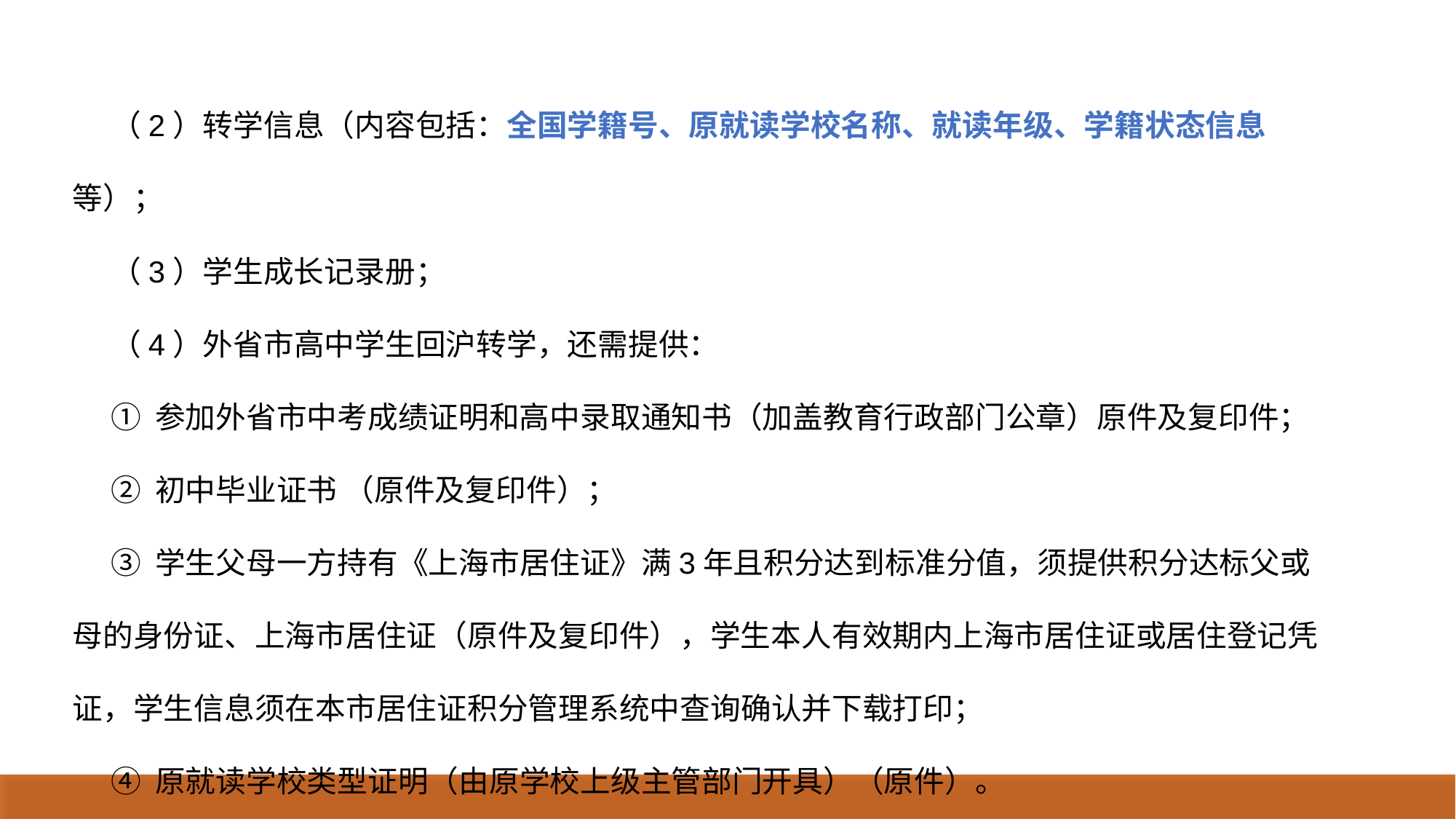

（2）转学信息（内容包括：全国学籍号、原就读学校名称、就读年级、学籍状态信息等）；
（3）学生成长记录册；
（4）外省市高中学生回沪转学，还需提供：
① 参加外省市中考成绩证明和高中录取通知书（加盖教育行政部门公章）原件及复印件；
② 初中毕业证书 （原件及复印件）；
③ 学生父母一方持有《上海市居住证》满3年且积分达到标准分值，须提供积分达标父或母的身份证、上海市居住证（原件及复印件），学生本人有效期内上海市居住证或居住登记凭证，学生信息须在本市居住证积分管理系统中查询确认并下载打印；
④ 原就读学校类型证明（由原学校上级主管部门开具）（原件）。